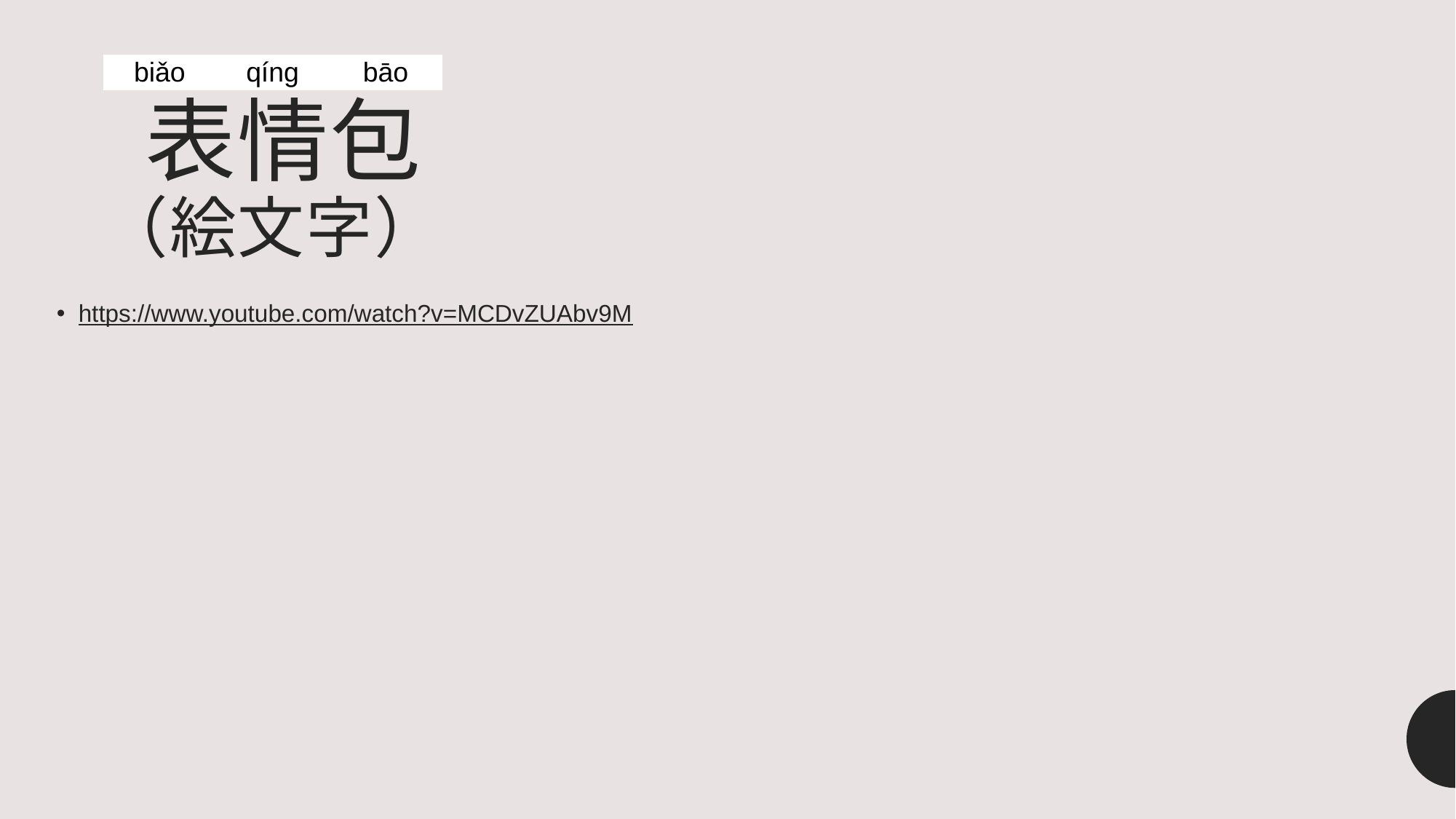

| biǎo | qíng | bāo |
| --- | --- | --- |
# 表情包 （絵文字）
https://www.youtube.com/watch?v=MCDvZUAbv9M